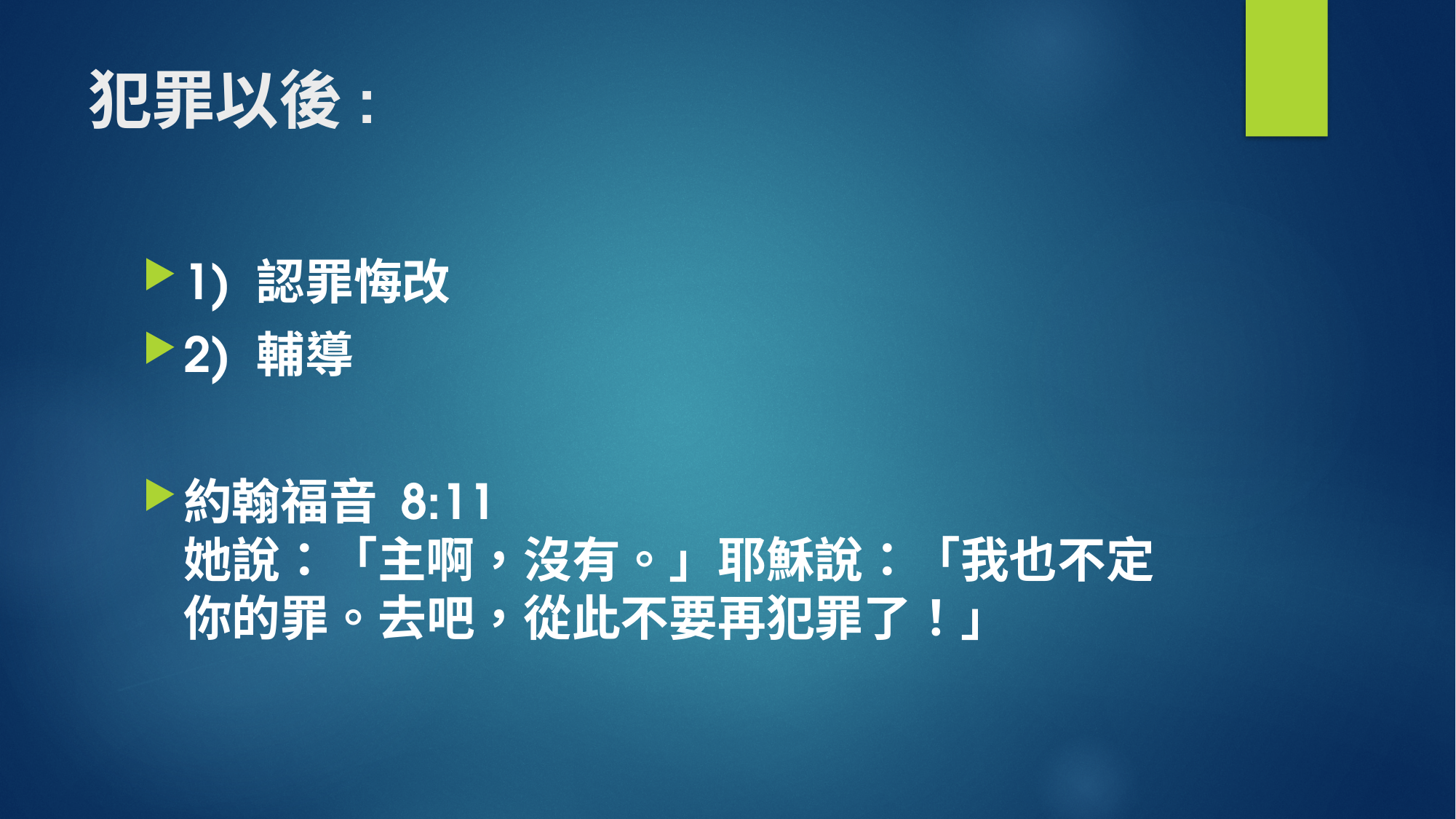

# 犯罪以後:
1) 認罪悔改
2) 輔導

約翰福音 8:11
她說：「主啊，沒有。」耶穌說：「我也不定你的罪。去吧，從此不要再犯罪了！」